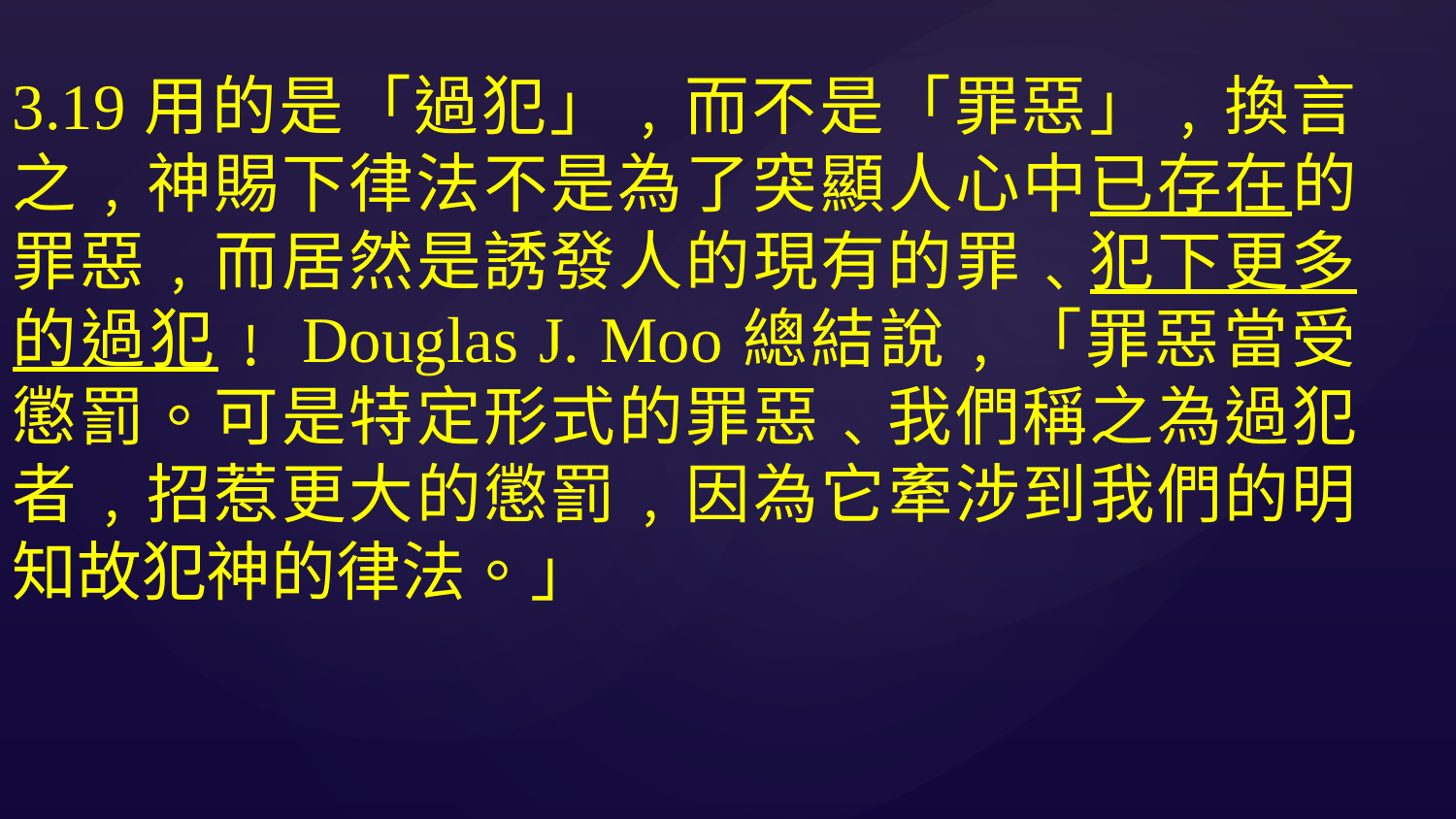

3.19用的是「過犯」﹐而不是「罪惡」﹐換言之﹐神賜下律法不是為了突顯人心中已存在的罪惡﹐而居然是誘發人的現有的罪﹑犯下更多的過犯﹗Douglas J. Moo總結說﹐「罪惡當受懲罰。可是特定形式的罪惡﹑我們稱之為過犯者﹐招惹更大的懲罰﹐因為它牽涉到我們的明知故犯神的律法。」